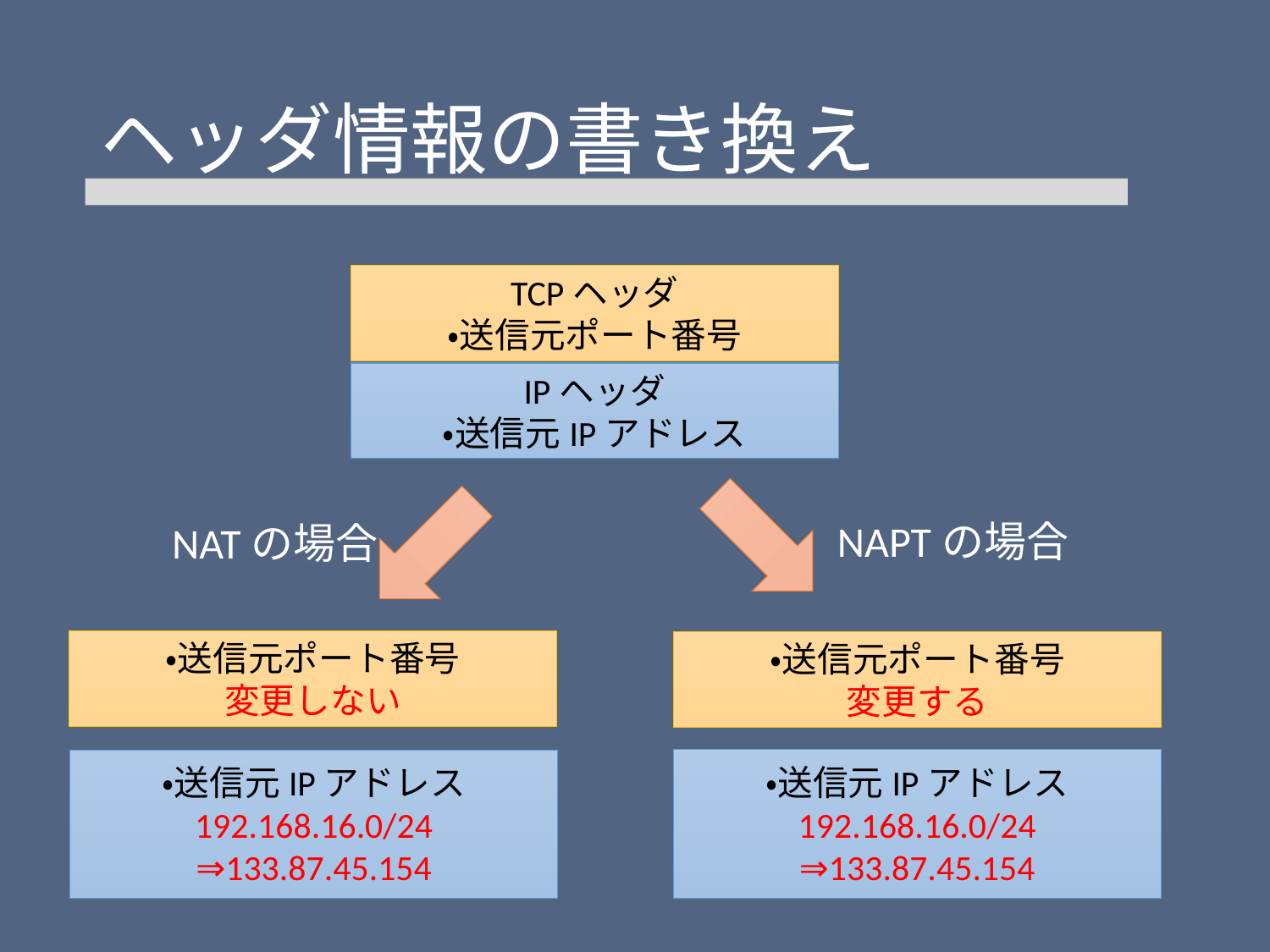

# ヘッダ情報の書き換え

TCPヘッダ
・送信元ポート番号
IPヘッダ
・送信元IPアドレス

NAPTの場合
NATの場合
・送信元ポート番号
変更しない
・送信元ポート番号
変更する
・送信元IPアドレス
192.168.16.0/24
⇒133.87.45.154
・送信元IPアドレス
192.168.16.0/24
⇒133.87.45.154